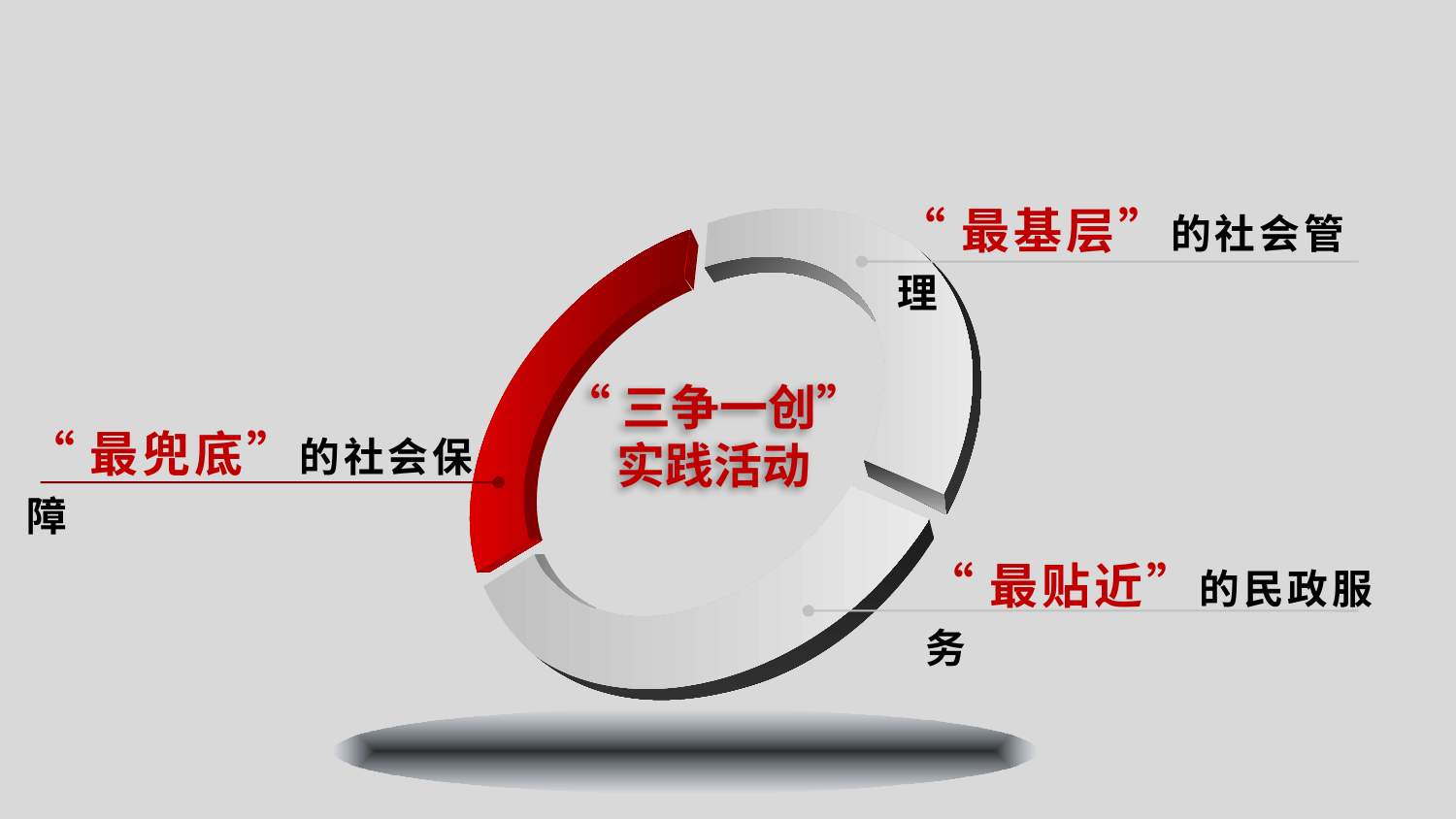

“最基层”的社会管理

“三争一创”
实践活动

“最兜底”的社会保障

“最贴近”的民政服务